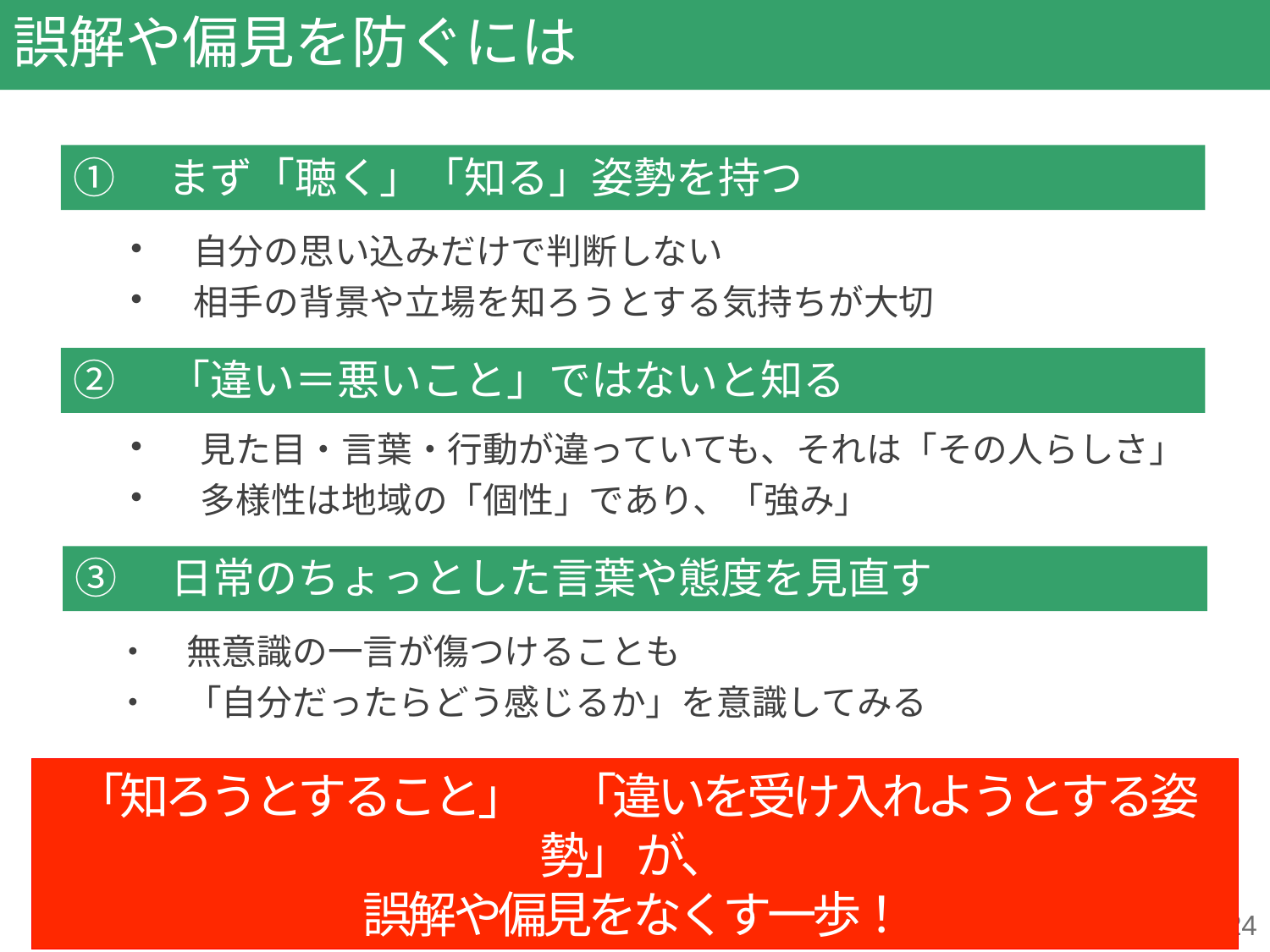

# 誤解や偏見を防ぐには
①　まず「聴く」「知る」姿勢を持つ
　・　自分の思い込みだけで判断しない
　・　相手の背景や立場を知ろうとする気持ちが大切
②　「違い＝悪いこと」ではないと知る
　・　見た目・言葉・行動が違っていても、それは「その人らしさ」
　・　多様性は地域の「個性」であり、「強み」
③　日常のちょっとした言葉や態度を見直す
　・　無意識の一言が傷つけることも
　・　「自分だったらどう感じるか」を意識してみる

「知ろうとすること」　「違いを受け入れようとする姿勢」 が、
誤解や偏見をなくす一歩！
24